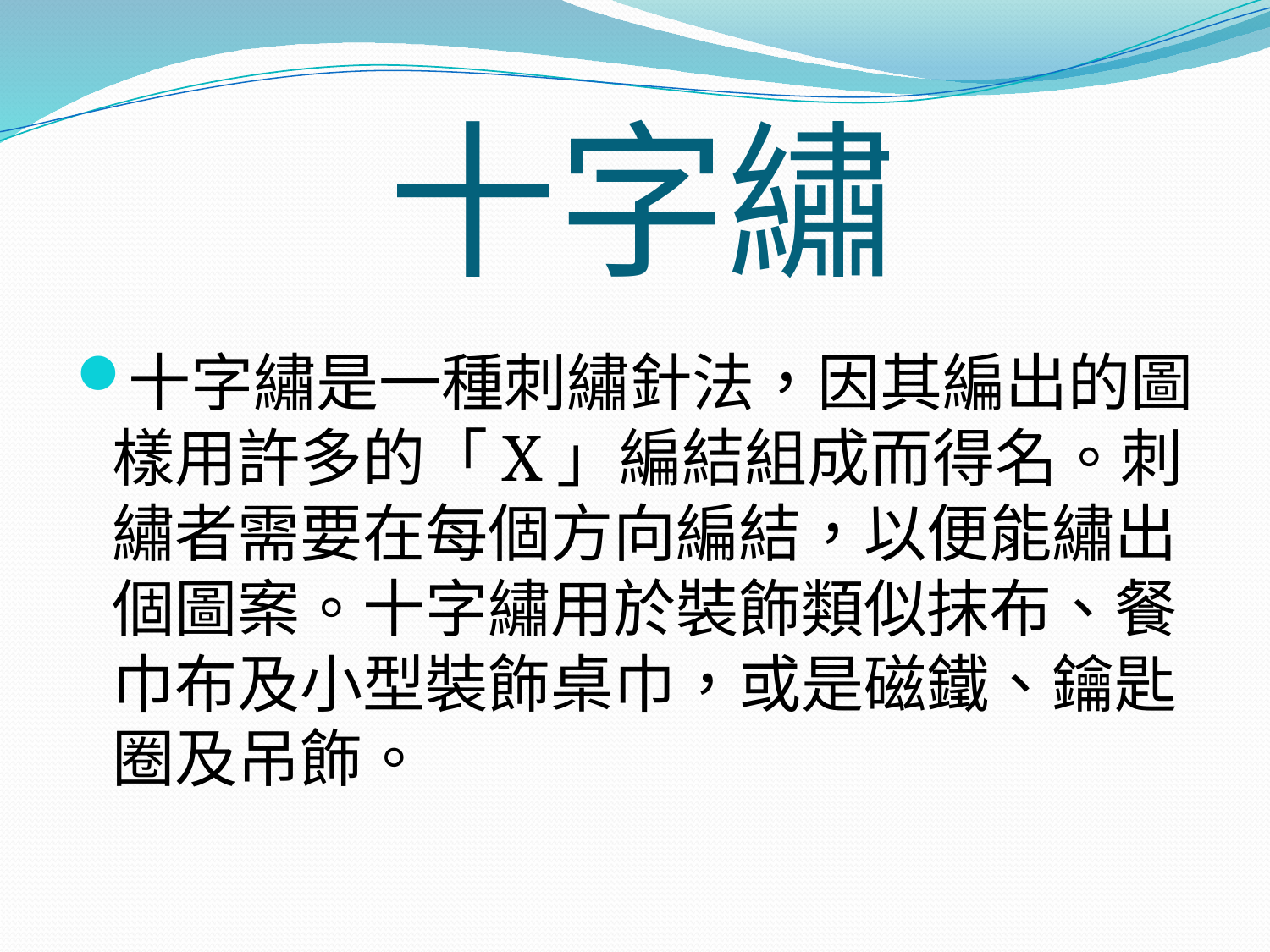

# 十字繡
十字繡是一種刺繡針法，因其編出的圖樣用許多的「X」編結組成而得名。刺繡者需要在每個方向編結，以便能繡出個圖案。十字繡用於裝飾類似抹布、餐巾布及小型裝飾桌巾，或是磁鐵、鑰匙圈及吊飾。